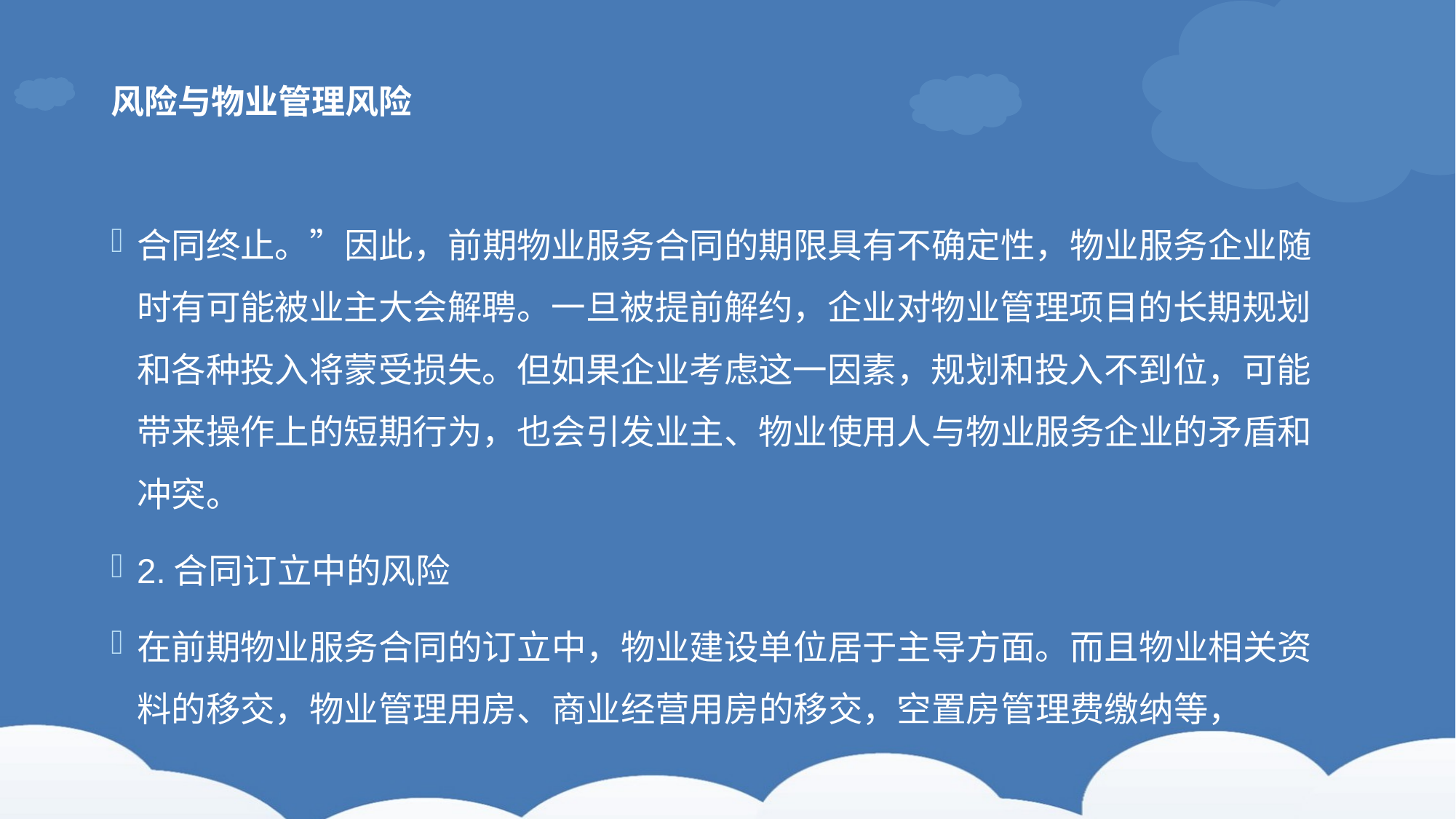

# 风险与物业管理风险
合同终止。”因此，前期物业服务合同的期限具有不确定性，物业服务企业随时有可能被业主大会解聘。一旦被提前解约，企业对物业管理项目的长期规划和各种投入将蒙受损失。但如果企业考虑这一因素，规划和投入不到位，可能带来操作上的短期行为，也会引发业主、物业使用人与物业服务企业的矛盾和冲突。
2.合同订立中的风险
在前期物业服务合同的订立中，物业建设单位居于主导方面。而且物业相关资料的移交，物业管理用房、商业经营用房的移交，空置房管理费缴纳等，